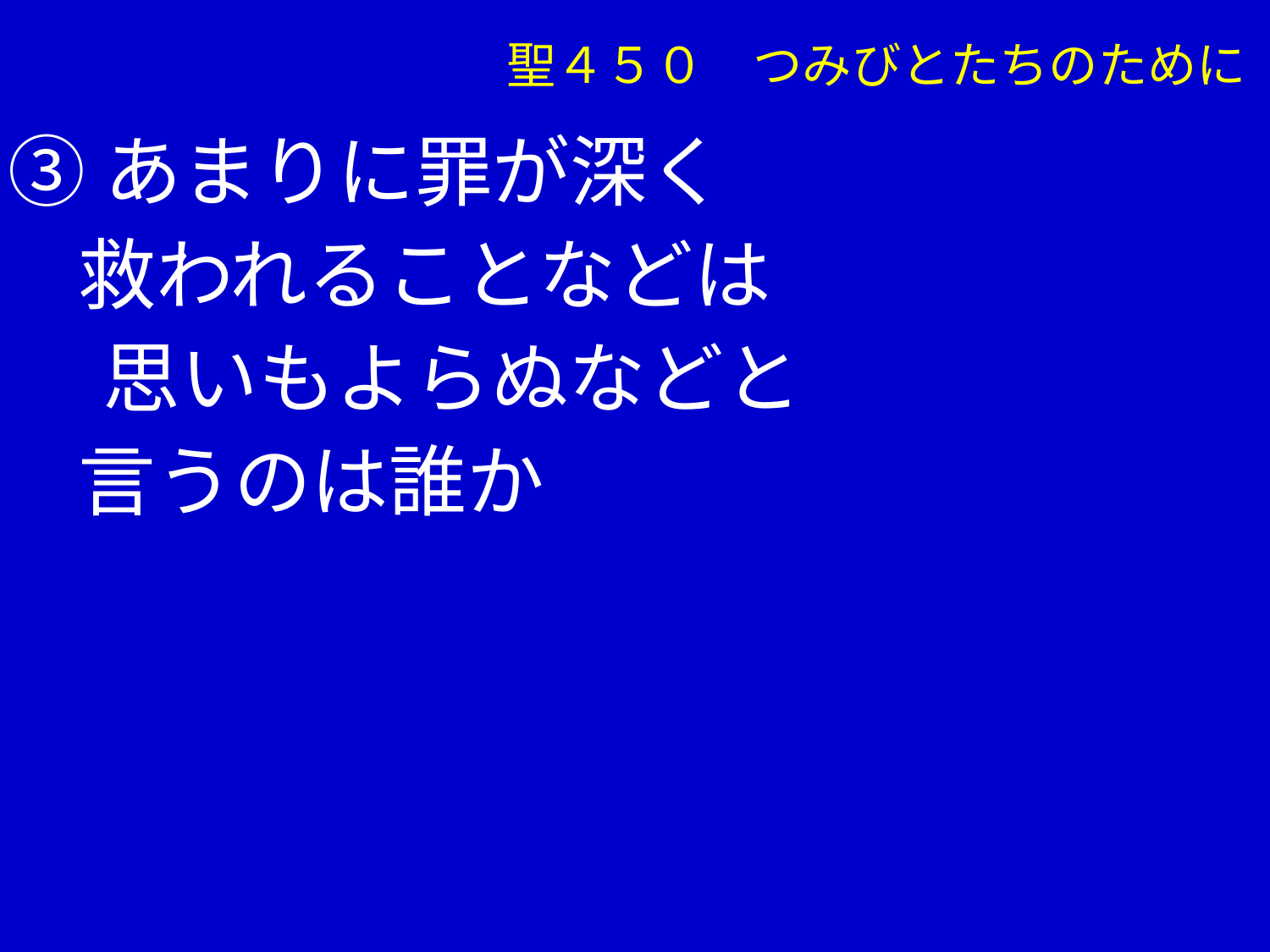

聖４５０　つみびとたちのために
③あまりに罪が深く
   救われることなどは
　 思いもよらぬなどと
   言うのは誰か